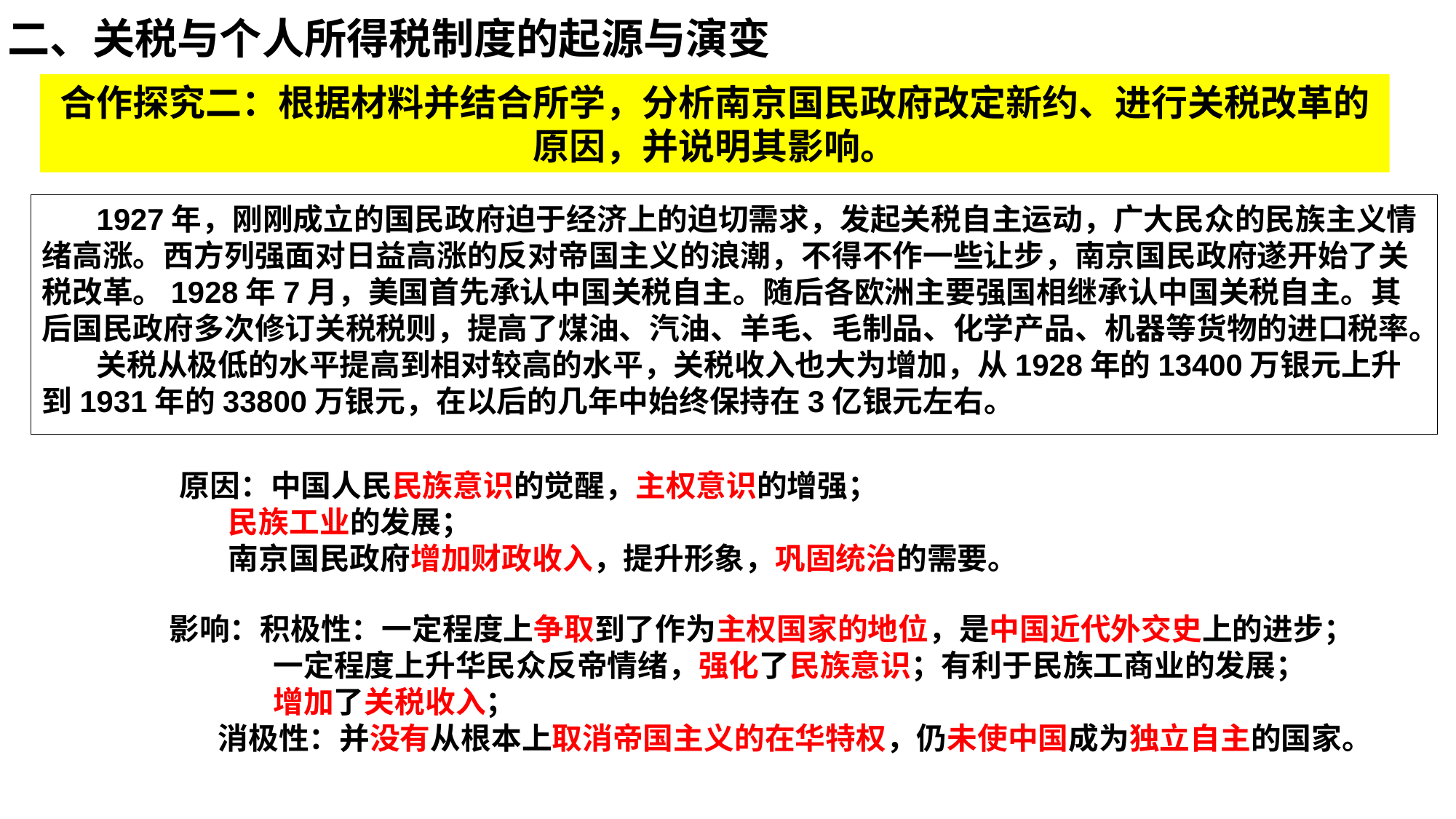

二、关税与个人所得税制度的起源与演变
合作探究二：根据材料并结合所学，分析南京国民政府改定新约、进行关税改革的原因，并说明其影响。
1927年，刚刚成立的国民政府迫于经济上的迫切需求，发起关税自主运动，广大民众的民族主义情绪高涨。西方列强面对日益高涨的反对帝国主义的浪潮，不得不作一些让步，南京国民政府遂开始了关税改革。1928年7月，美国首先承认中国关税自主。随后各欧洲主要强国相继承认中国关税自主。其后国民政府多次修订关税税则，提高了煤油、汽油、羊毛、毛制品、化学产品、机器等货物的进口税率。
关税从极低的水平提高到相对较高的水平，关税收入也大为增加，从1928年的13400万银元上升到1931年的33800万银元，在以后的几年中始终保持在3亿银元左右。
原因：中国人民民族意识的觉醒，主权意识的增强；
      民族工业的发展；
      南京国民政府增加财政收入，提升形象，巩固统治的需要。
影响：积极性：一定程度上争取到了作为主权国家的地位，是中国近代外交史上的进步；
              一定程度上升华民众反帝情绪，强化了民族意识；有利于民族工商业的发展；
              增加了关税收入；
      消极性：并没有从根本上取消帝国主义的在华特权，仍未使中国成为独立自主的国家。